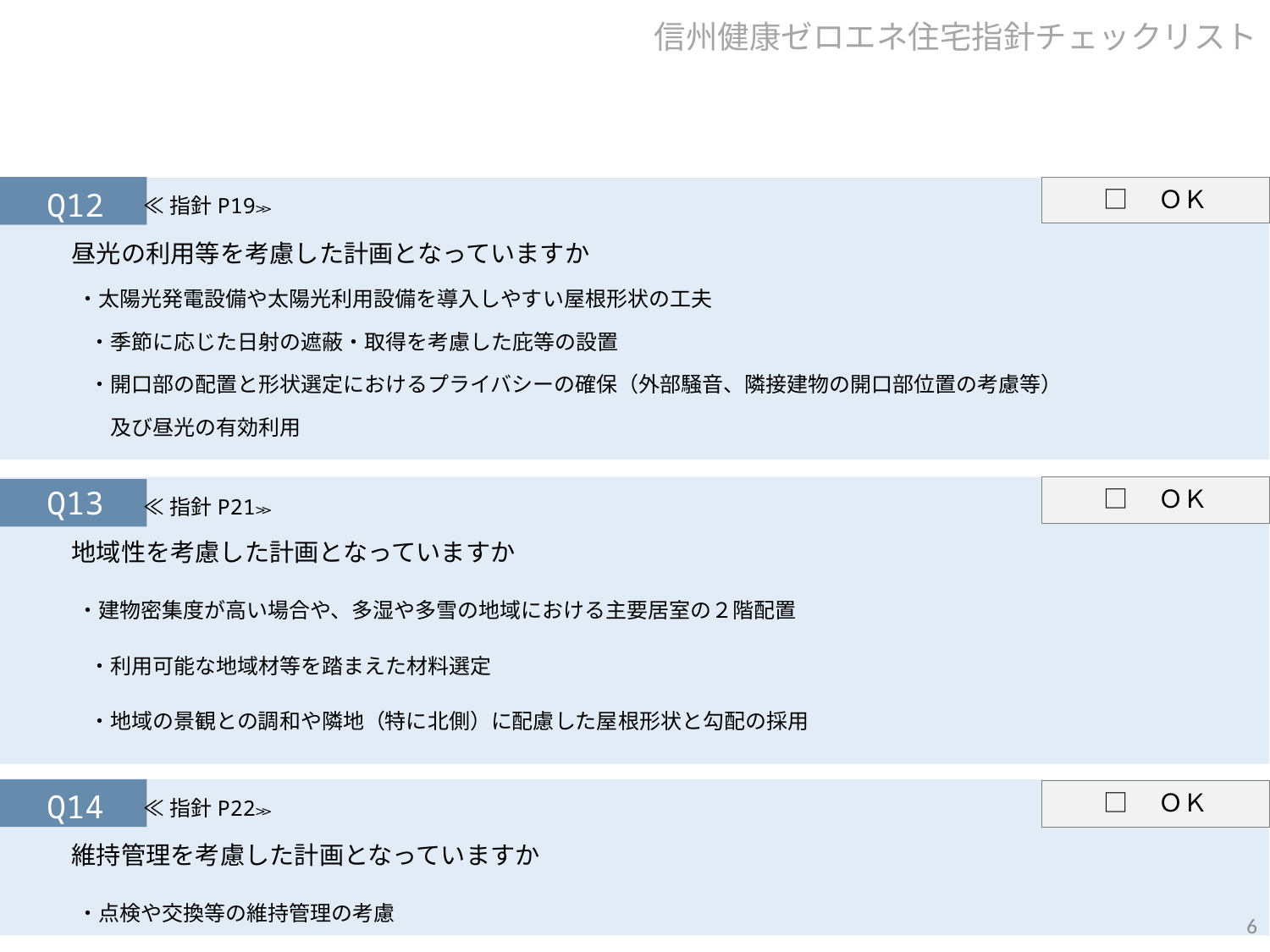

信州健康ゼロエネ住宅指針チェックリスト
□　ＯＫ

Q12
　昼光の利用等を考慮した計画となっていますか
　  ・太陽光発電設備や太陽光利用設備を導入しやすい屋根形状の工夫
　　・季節に応じた日射の遮蔽・取得を考慮した庇等の設置
　　・開口部の配置と形状選定におけるプライバシーの確保（外部騒音、隣接建物の開口部位置の考慮等）
　　　及び昼光の有効利用
≪指針P19≫

□　ＯＫ

Q13
　地域性を考慮した計画となっていますか
　  ・建物密集度が高い場合や、多湿や多雪の地域における主要居室の２階配置
　　・利用可能な地域材等を踏まえた材料選定
　　・地域の景観との調和や隣地（特に北側）に配慮した屋根形状と勾配の採用
≪指針P21≫

□　ＯＫ
Q14
　維持管理を考慮した計画となっていますか
　  ・点検や交換等の維持管理の考慮
≪指針P22≫
6